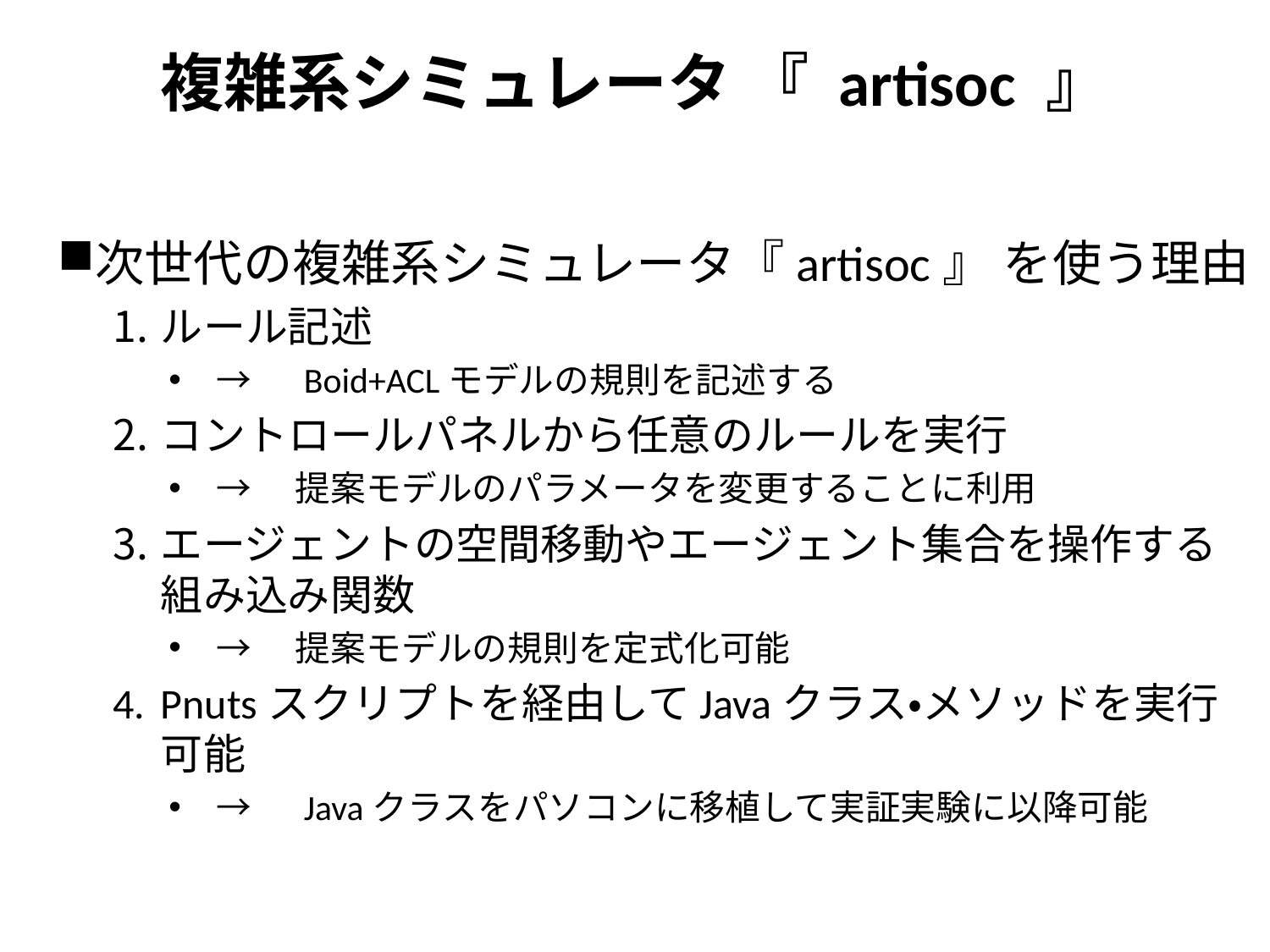

# 複雑系シミュレータ 『 artisoc 』
次世代の複雑系シミュレータ『artisoc』 を使う理由
ルール記述
→　Boid+ACLモデルの規則を記述する
コントロールパネルから任意のルールを実行
→　提案モデルのパラメータを変更することに利用
エージェントの空間移動やエージェント集合を操作する組み込み関数
→　提案モデルの規則を定式化可能
Pnutsスクリプトを経由してJavaクラス・メソッドを実行可能
→　Javaクラスをパソコンに移植して実証実験に以降可能